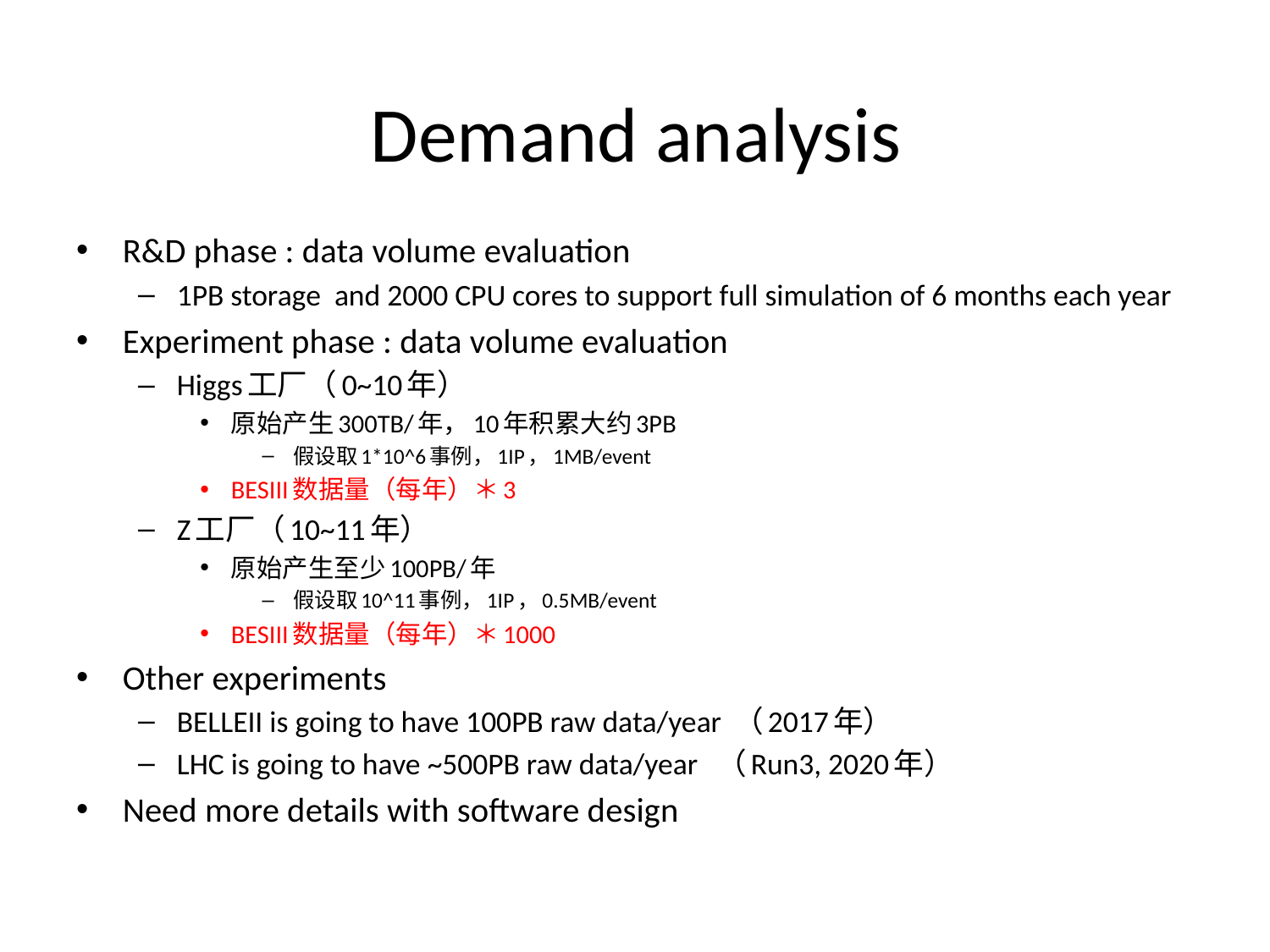

# Demand analysis
R&D phase : data volume evaluation
1PB storage  and 2000 CPU cores to support full simulation of 6 months each year
Experiment phase : data volume evaluation
Higgs工厂（0~10年）
原始产生300TB/年，10年积累大约3PB
假设取1*10^6事例，1IP，1MB/event
BESIII数据量（每年）＊3
Z工厂（10~11年）
原始产生至少100PB/年
假设取10^11事例，1IP，0.5MB/event
BESIII数据量（每年）＊1000
Other experiments
BELLEII is going to have 100PB raw data/year （2017年）
LHC is going to have ~500PB raw data/year  （Run3, 2020年）
Need more details with software design